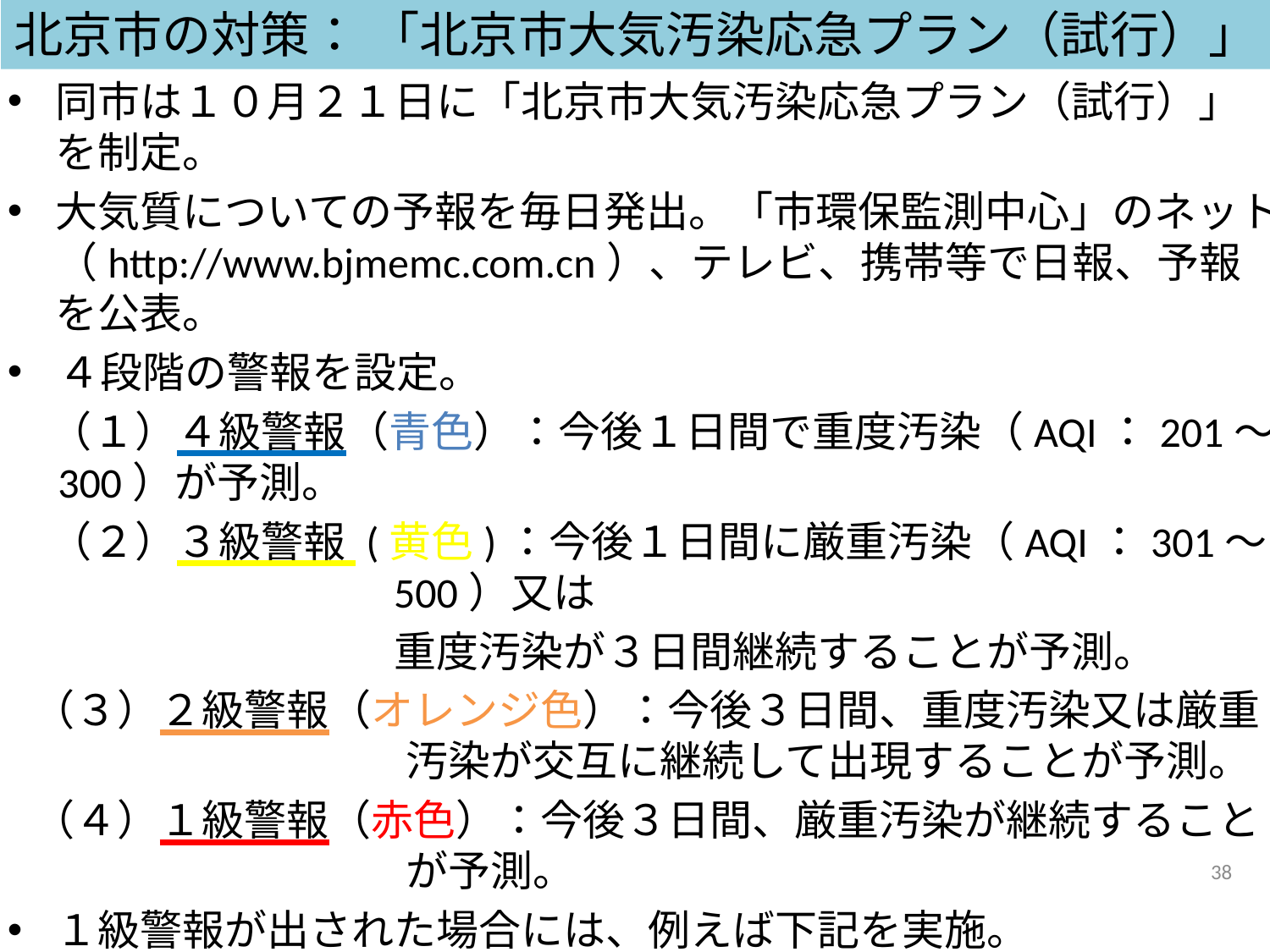

北京市の対策： 「北京市大気汚染応急プラン（試行）」
同市は１０月２１日に「北京市大気汚染応急プラン（試行）」を制定。
大気質についての予報を毎日発出。「市環保監測中心」のネット（http://www.bjmemc.com.cn）、テレビ、携帯等で日報、予報を公表。
４段階の警報を設定。
　（１）４級警報（青色）：今後１日間で重度汚染（AQI：201～300）が予測。
　（２）３級警報 (黄色)：今後１日間に厳重汚染（AQI：301～500）又は
重度汚染が３日間継続することが予測。
（３）２級警報（オレンジ色）：今後３日間、重度汚染又は厳重汚染が交互に継続して出現することが予測。
（４）１級警報（赤色）：今後３日間、厳重汚染が継続することが予測。
１級警報が出された場合には、例えば下記を実施。
小、中、高校、幼稚園の休校。
土木工事、取り壊し作業の停止。
土砂運搬車両等、粉じんの要因となる車両の運行停止。
全市で自動車のナンバープレート偶数・奇数による通行規制。
38